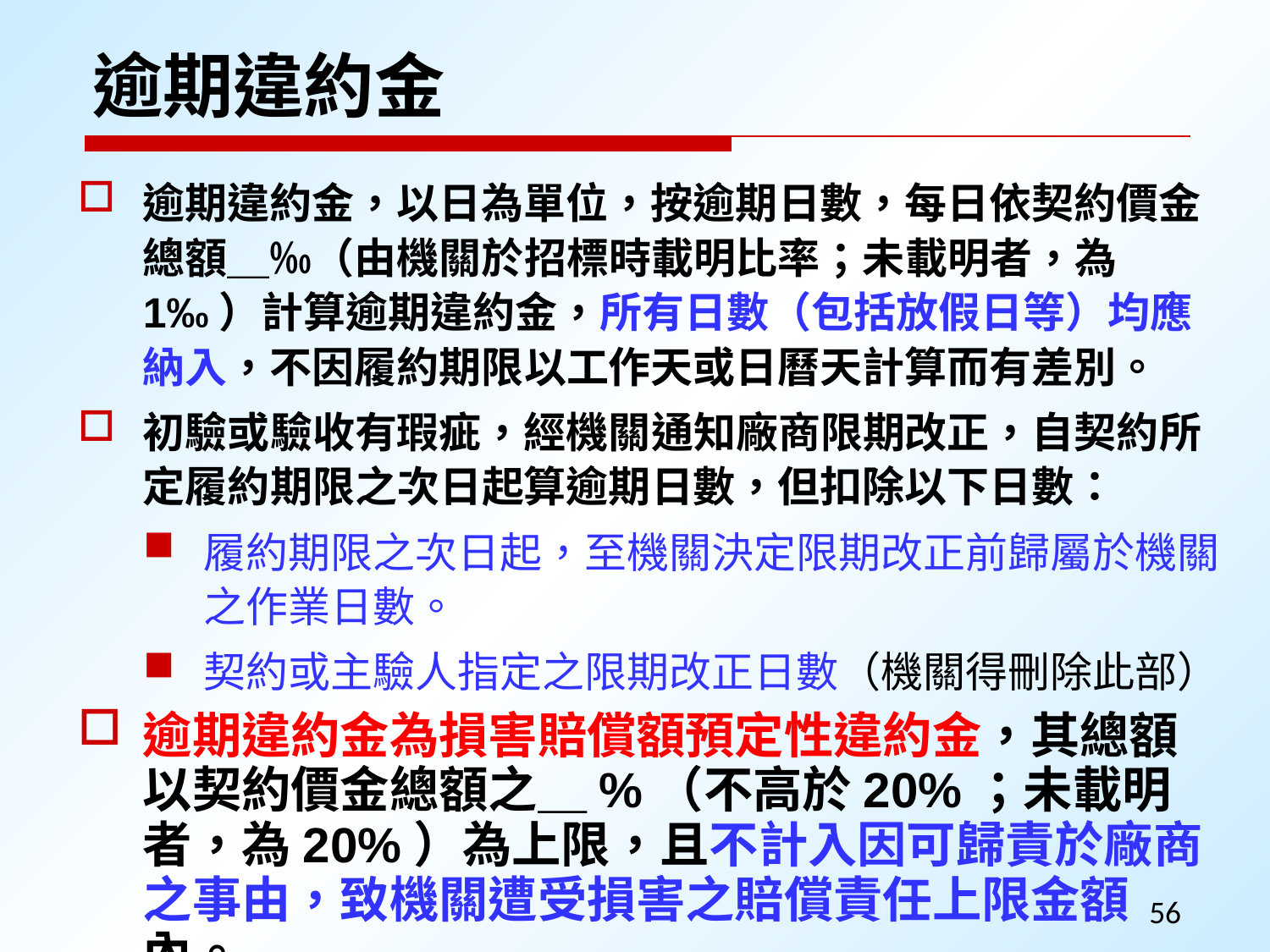

逾期違約金
逾期違約金，以日為單位，按逾期日數，每日依契約價金總額＿‰（由機關於招標時載明比率；未載明者，為1‰）計算逾期違約金，所有日數（包括放假日等）均應納入，不因履約期限以工作天或日曆天計算而有差別。
初驗或驗收有瑕疵，經機關通知廠商限期改正，自契約所定履約期限之次日起算逾期日數，但扣除以下日數：
履約期限之次日起，至機關決定限期改正前歸屬於機關之作業日數。
契約或主驗人指定之限期改正日數（機關得刪除此部）
逾期違約金為損害賠償額預定性違約金，其總額以契約價金總額之＿%（不高於20%；未載明者，為20%）為上限，且不計入因可歸責於廠商之事由，致機關遭受損害之賠償責任上限金額內。